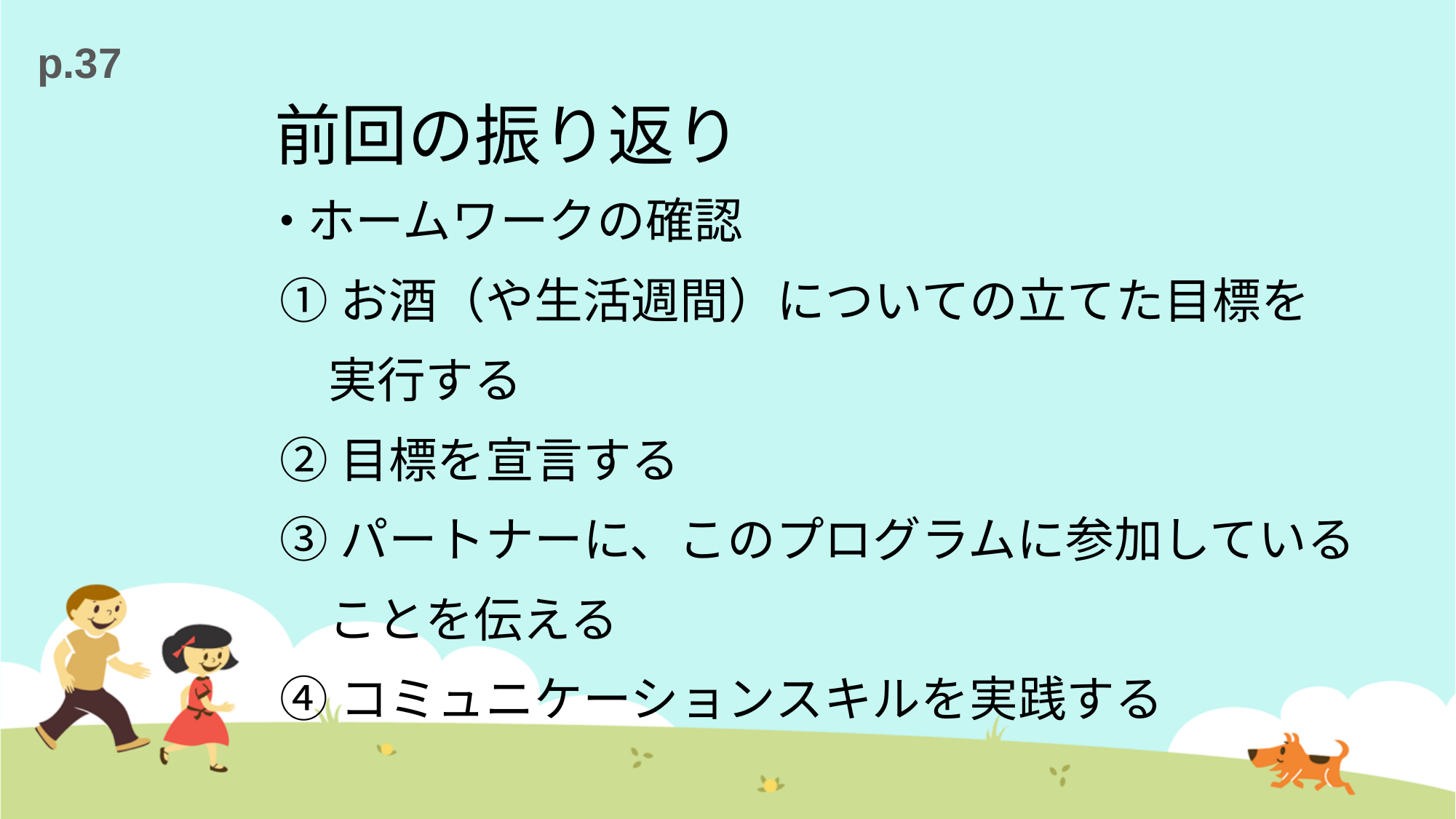

p.37
# 前回の振り返り
ホームワークの確認
①お酒（や生活週間）についての立てた目標を
　実行する
②目標を宣言する
③パートナーに、このプログラムに参加している
　ことを伝える
④コミュニケーションスキルを実践する